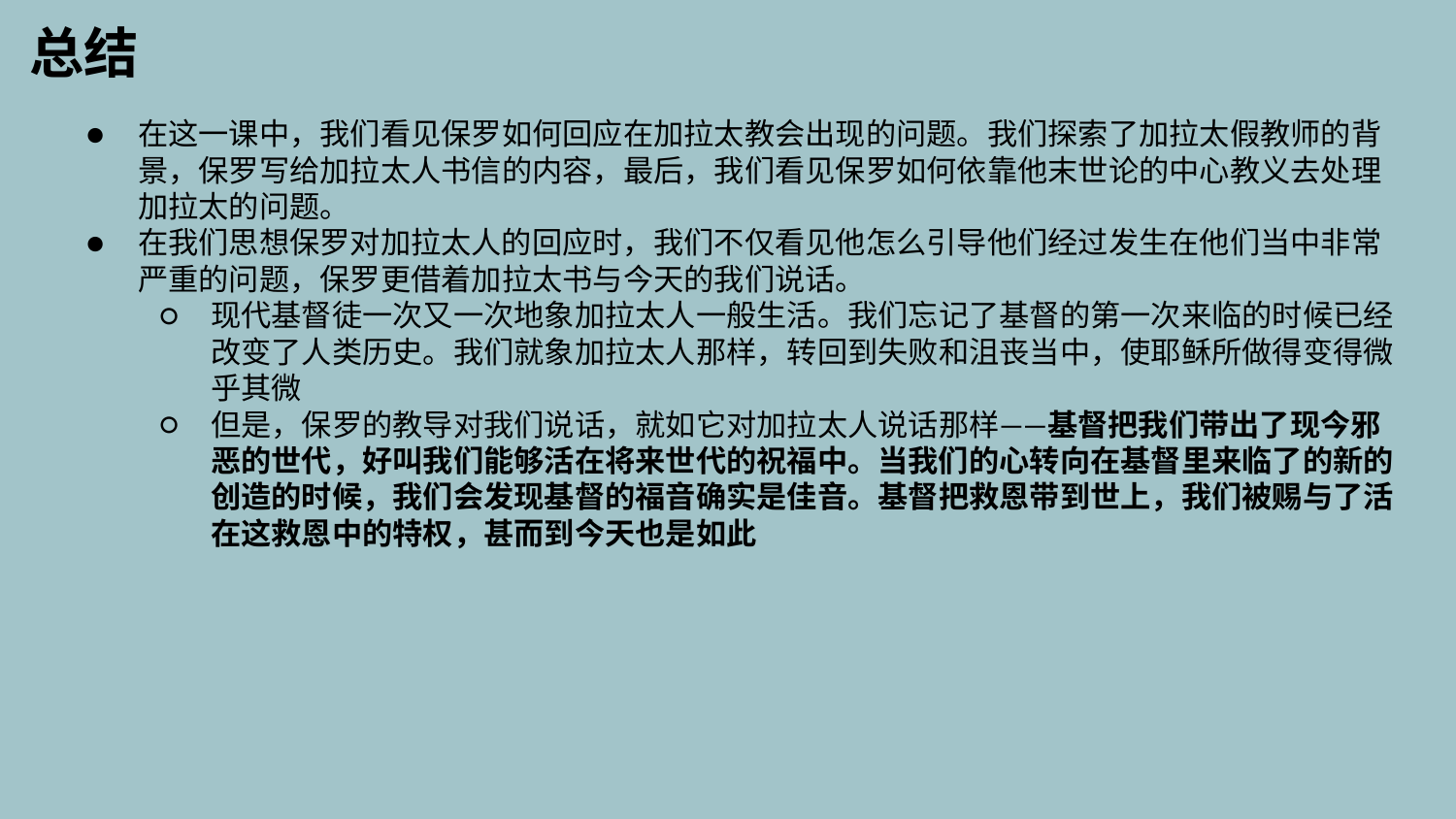

总结
在这一课中，我们看见保罗如何回应在加拉太教会出现的问题。我们探索了加拉太假教师的背景，保罗写给加拉太人书信的内容，最后，我们看见保罗如何依靠他末世论的中心教义去处理加拉太的问题。
在我们思想保罗对加拉太人的回应时，我们不仅看见他怎么引导他们经过发生在他们当中非常严重的问题，保罗更借着加拉太书与今天的我们说话。
现代基督徒一次又一次地象加拉太人一般生活。我们忘记了基督的第一次来临的时候已经改变了人类历史。我们就象加拉太人那样，转回到失败和沮丧当中，使耶稣所做得变得微乎其微
但是，保罗的教导对我们说话，就如它对加拉太人说话那样——基督把我们带出了现今邪恶的世代，好叫我们能够活在将来世代的祝福中。当我们的心转向在基督里来临了的新的创造的时候，我们会发现基督的福音确实是佳音。基督把救恩带到世上，我们被赐与了活在这救恩中的特权，甚而到今天也是如此